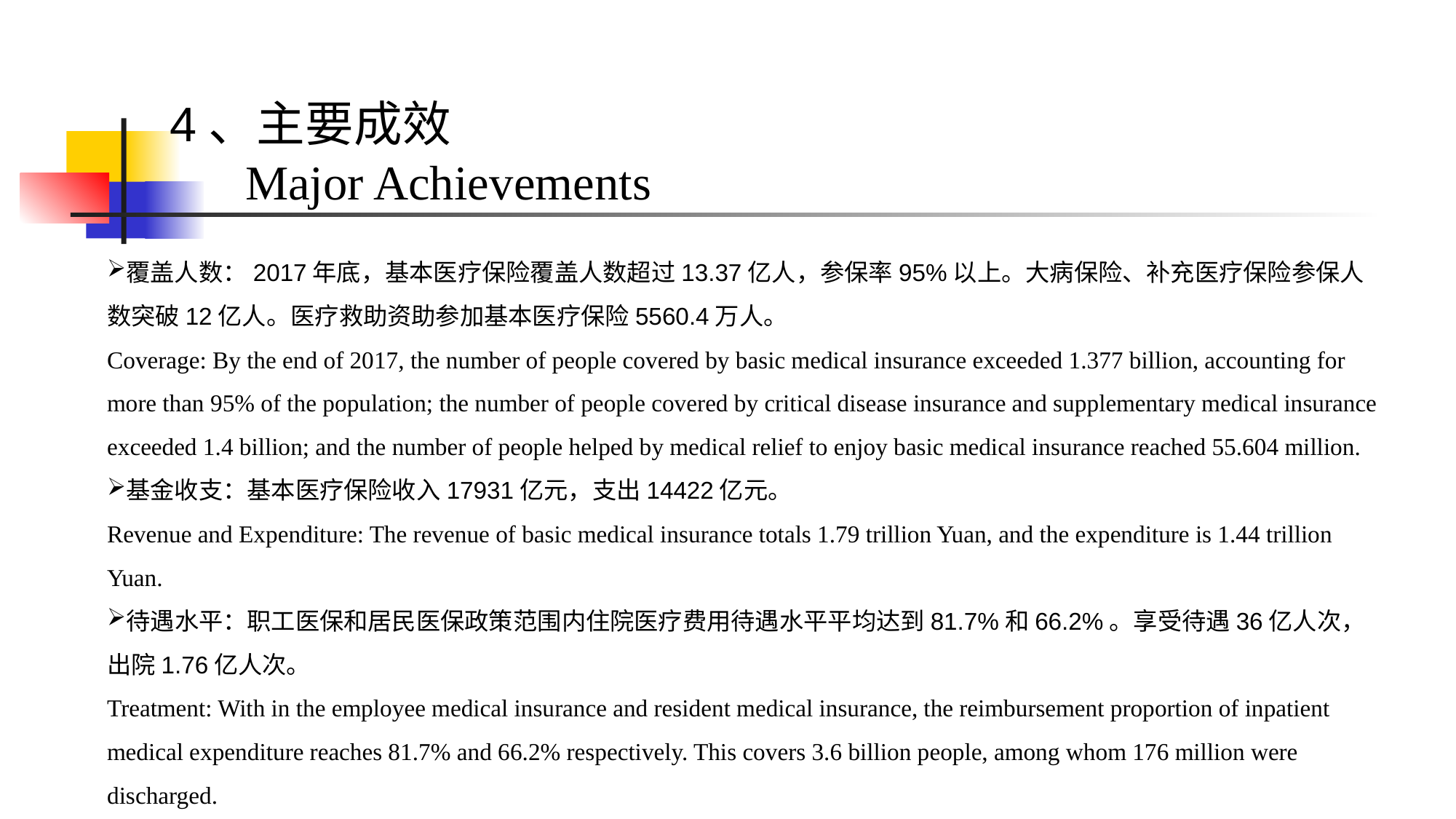

#
4、主要成效
     Major Achievements
覆盖人数：2017年底，基本医疗保险覆盖人数超过13.37亿人，参保率95%以上。大病保险、补充医疗保险参保人数突破12亿人。医疗救助资助参加基本医疗保险5560.4万人。
Coverage: By the end of 2017, the number of people covered by basic medical insurance exceeded 1.377 billion, accounting for more than 95% of the population; the number of people covered by critical disease insurance and supplementary medical insurance exceeded 1.4 billion; and the number of people helped by medical relief to enjoy basic medical insurance reached 55.604 million.
基金收支：基本医疗保险收入17931亿元，支出14422亿元。
Revenue and Expenditure: The revenue of basic medical insurance totals 1.79 trillion Yuan, and the expenditure is 1.44 trillion Yuan.
待遇水平：职工医保和居民医保政策范围内住院医疗费用待遇水平平均达到81.7%和66.2%。享受待遇36亿人次，出院1.76亿人次。
Treatment: With in the employee medical insurance and resident medical insurance, the reimbursement proportion of inpatient medical expenditure reaches 81.7% and 66.2% respectively. This covers 3.6 billion people, among whom 176 million were discharged.